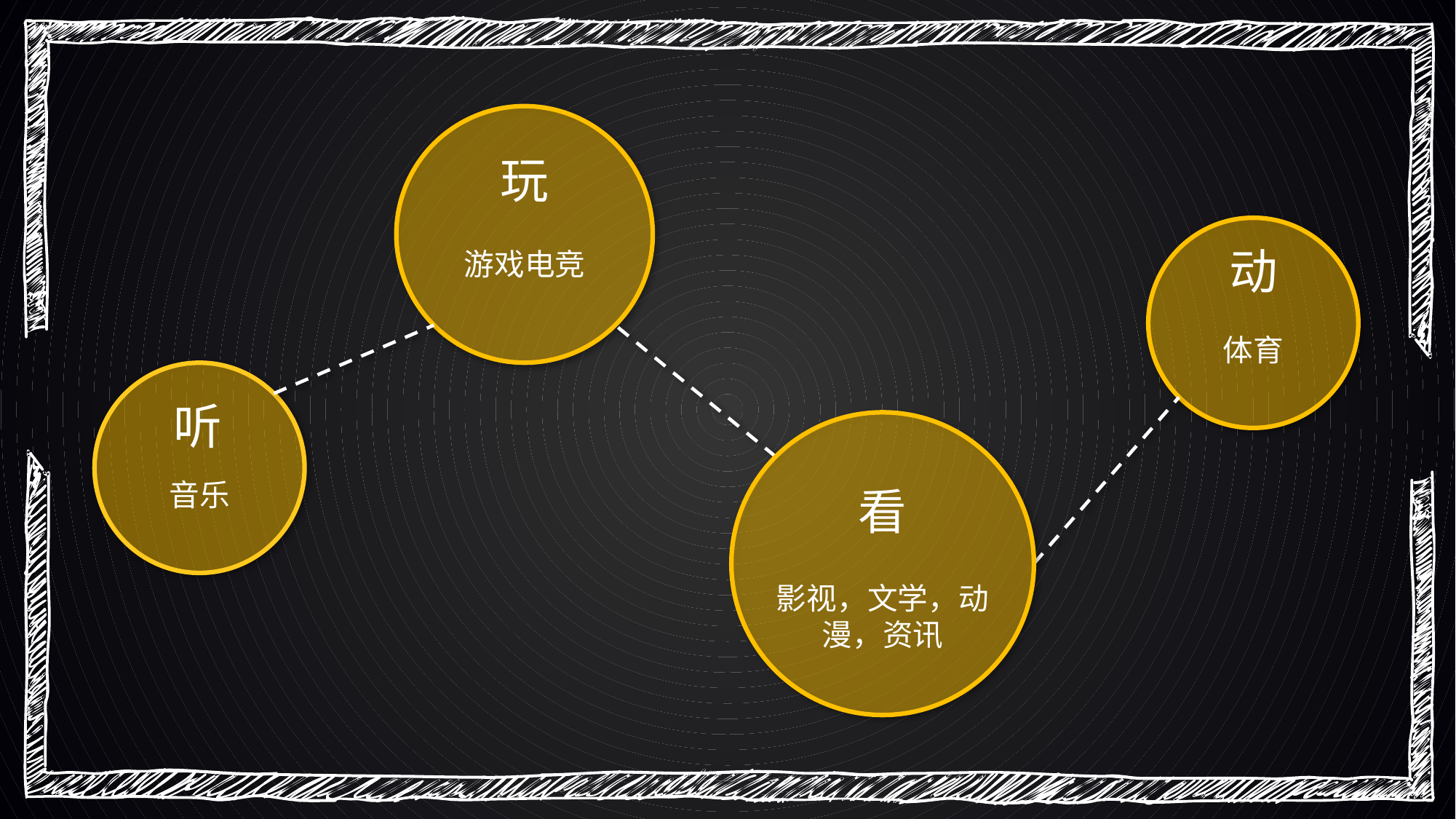

玩
游戏电竞

动
体育

听
音乐

看
影视，文学，动漫，资讯